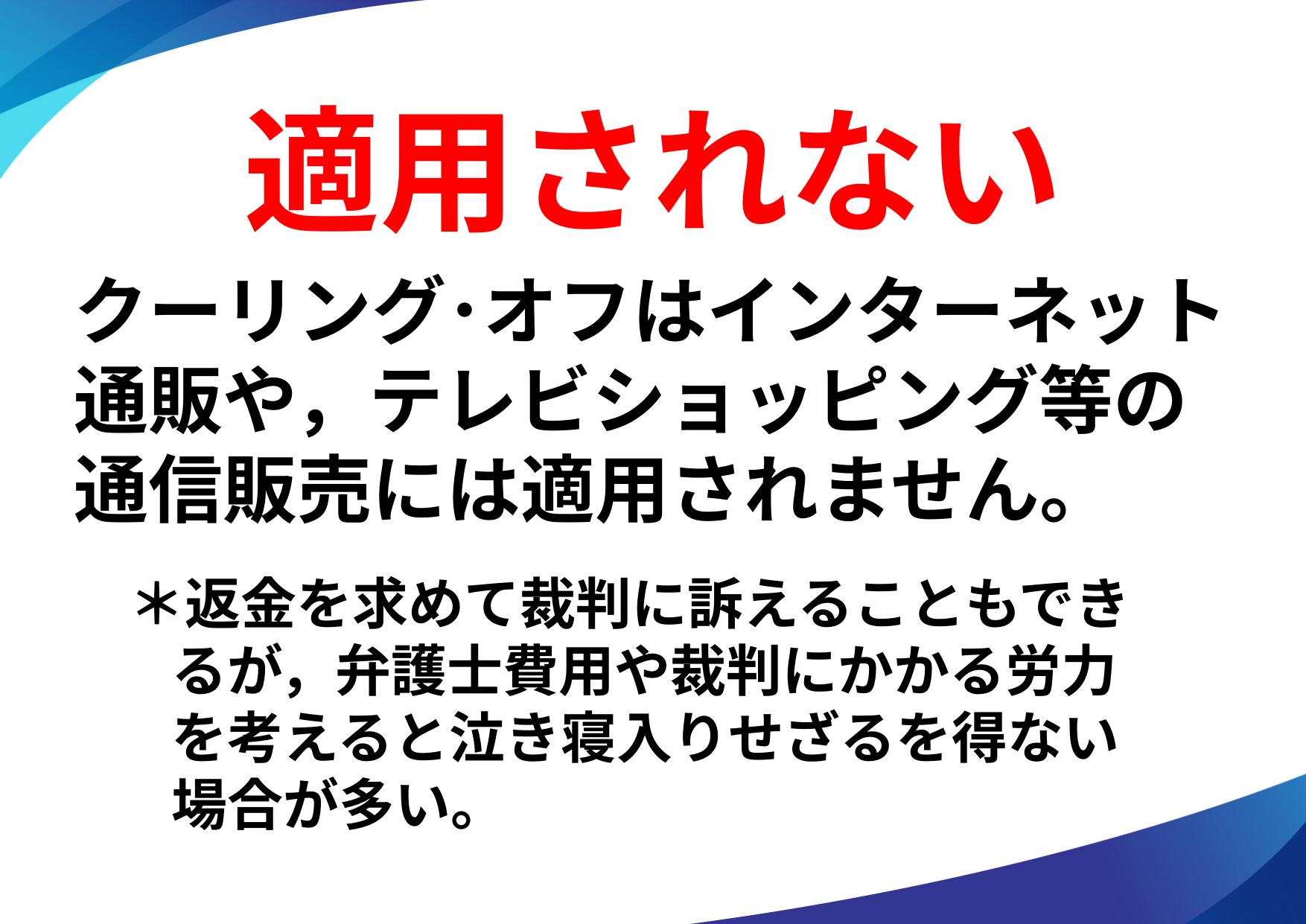

適用されない
クーリング･オフはインターネット通販や，テレビショッピング等の通信販売には適用されません。
  ＊返金を求めて裁判に訴えることもでき
　  るが，弁護士費用や裁判にかかる労力
　  を考えると泣き寝入りせざるを得ない
　  場合が多い。